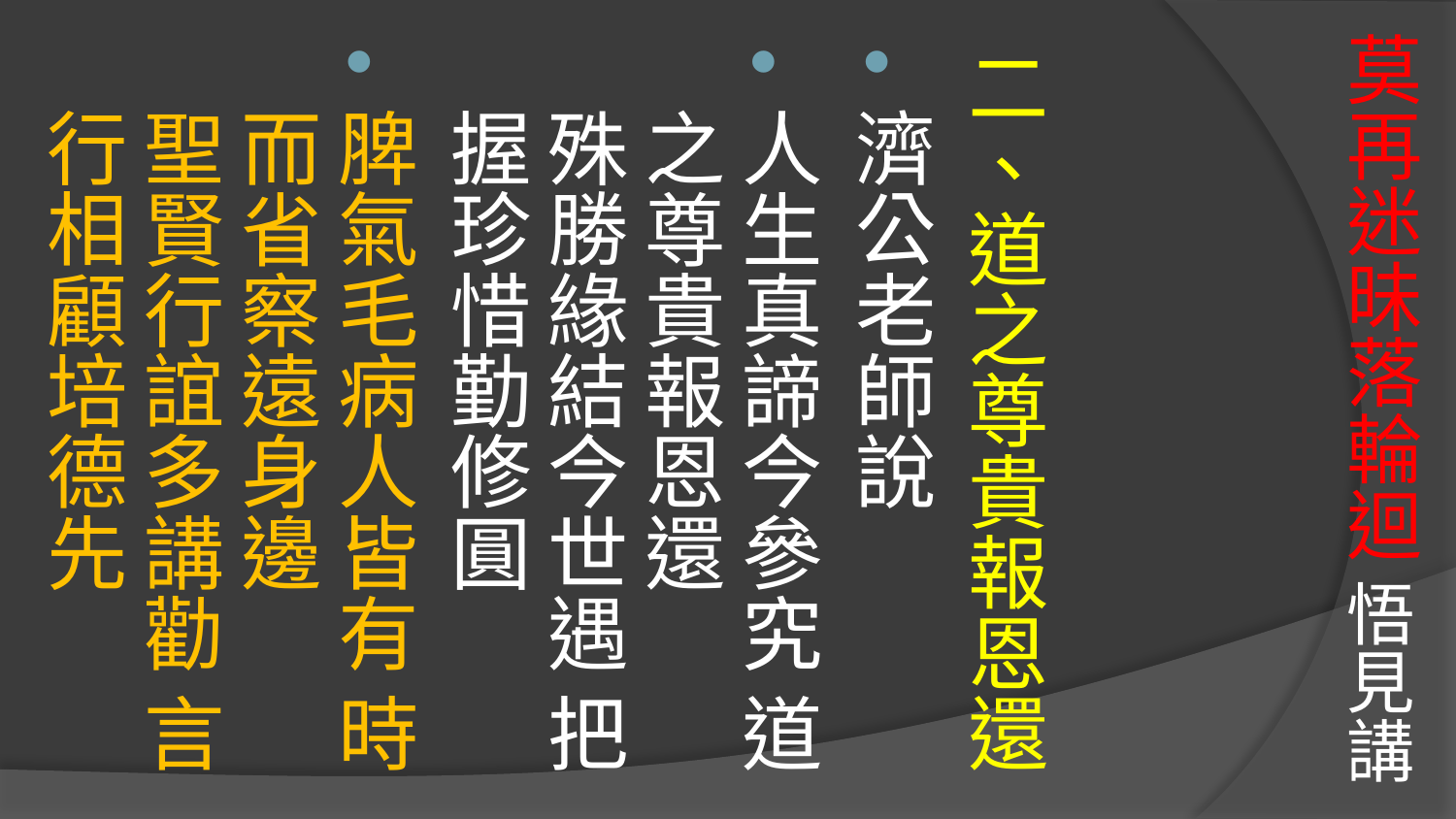

# 莫再迷昧落輪迴 悟見講
二、道之尊貴報恩還
濟公老師說
人生真諦今參究 道之尊貴報恩還
殊勝緣結今世遇 把握珍惜勤修圓
脾氣毛病人皆有 時而省察遠身邊
聖賢行誼多講勸 言行相顧培德先